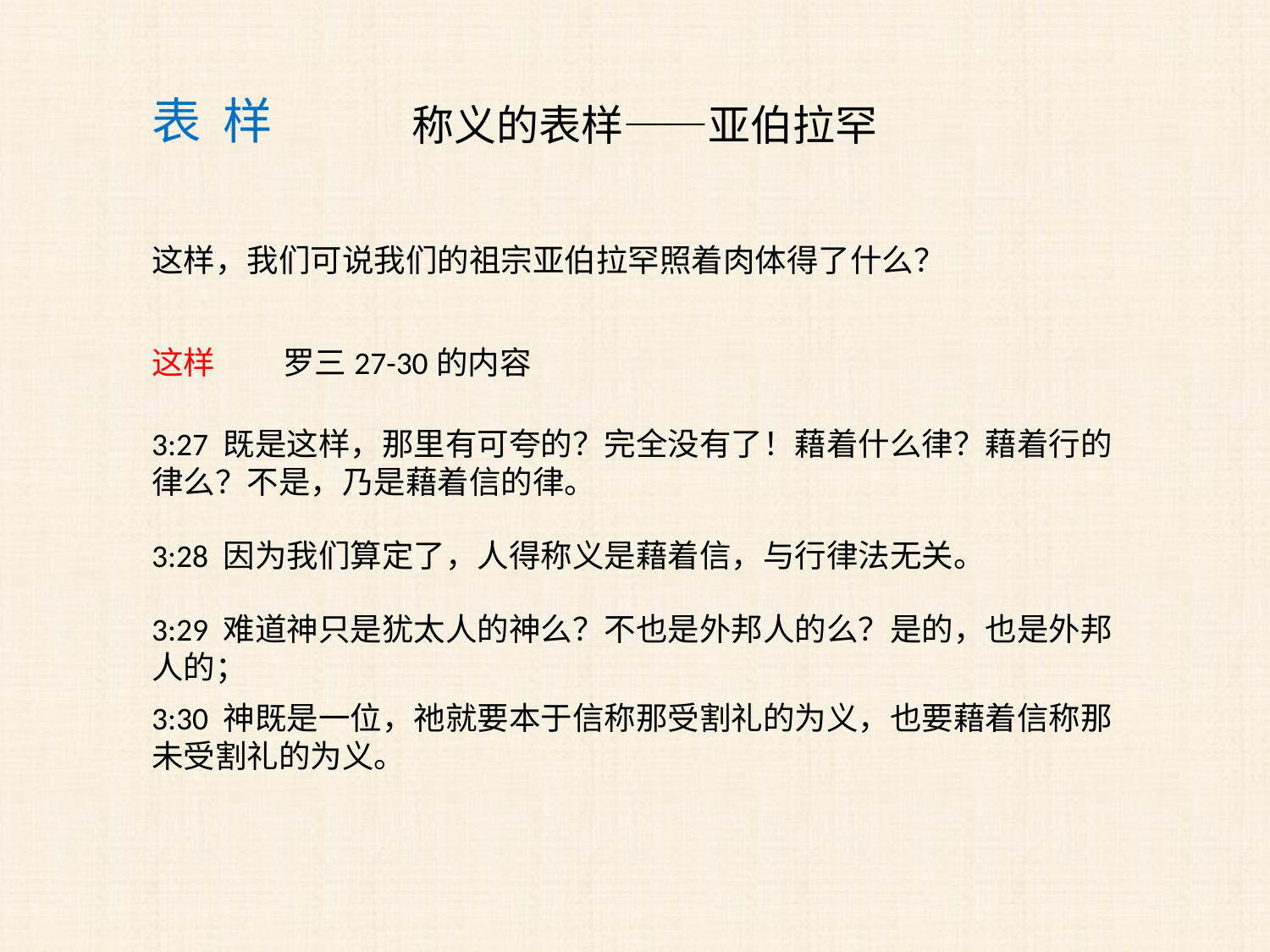

表  样
称义的表样——亚伯拉罕
这样，我们可说我们的祖宗亚伯拉罕照着肉体得了什么？
这样
罗三27-30的内容
3:27 既是这样，那里有可夸的？完全没有了！藉着什么律？藉着行的律么？不是，乃是藉着信的律。
3:28 因为我们算定了，人得称义是藉着信，与行律法无关。
3:29 难道神只是犹太人的神么？不也是外邦人的么？是的，也是外邦人的；
3:30 神既是一位，祂就要本于信称那受割礼的为义，也要藉着信称那未受割礼的为义。